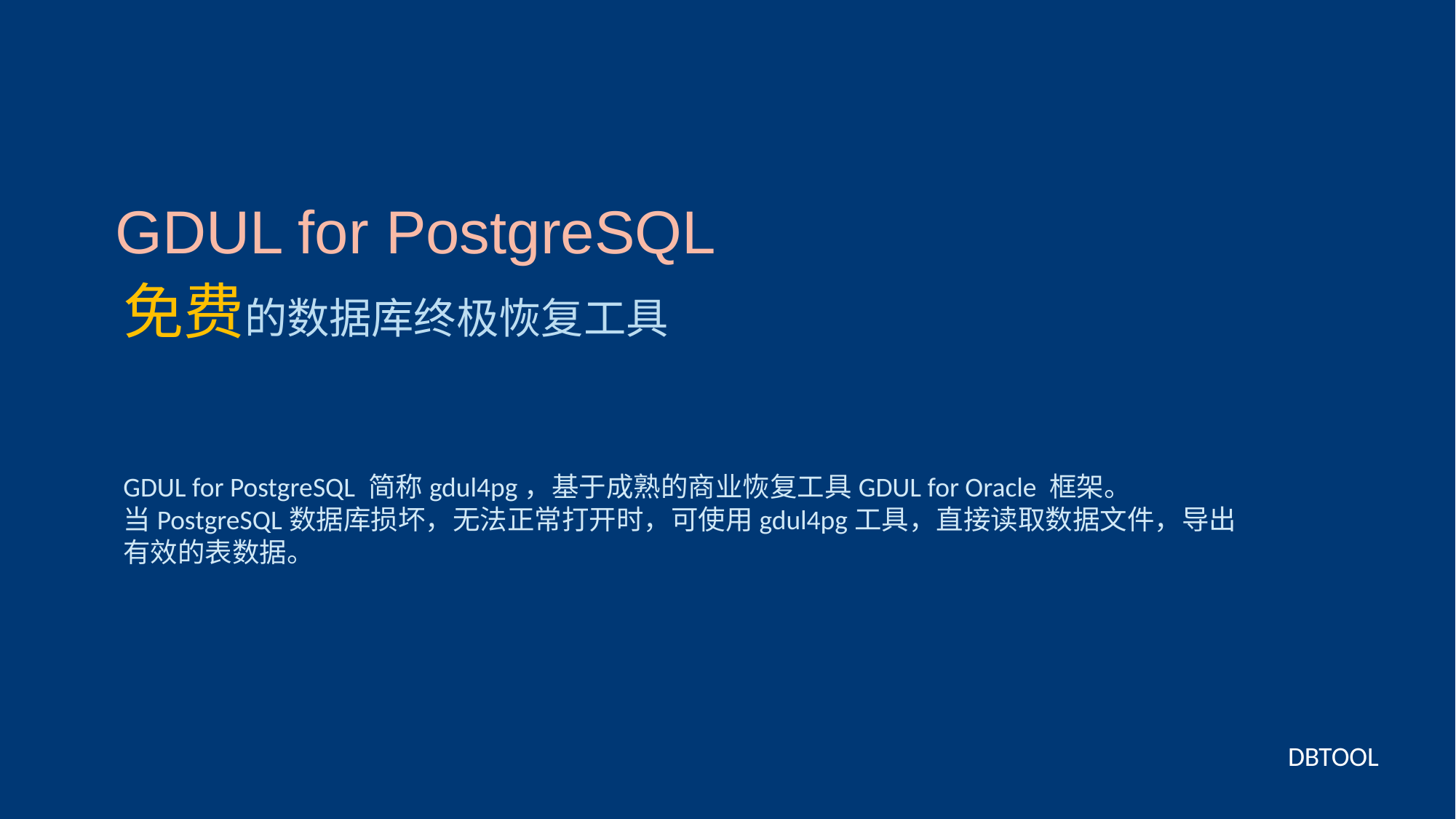

# GDUL for PostgreSQL
免费的数据库终极恢复工具
GDUL for PostgreSQL 简称gdul4pg，基于成熟的商业恢复工具GDUL for Oracle 框架。
当PostgreSQL数据库损坏，无法正常打开时，可使用gdul4pg工具，直接读取数据文件，导出有效的表数据。